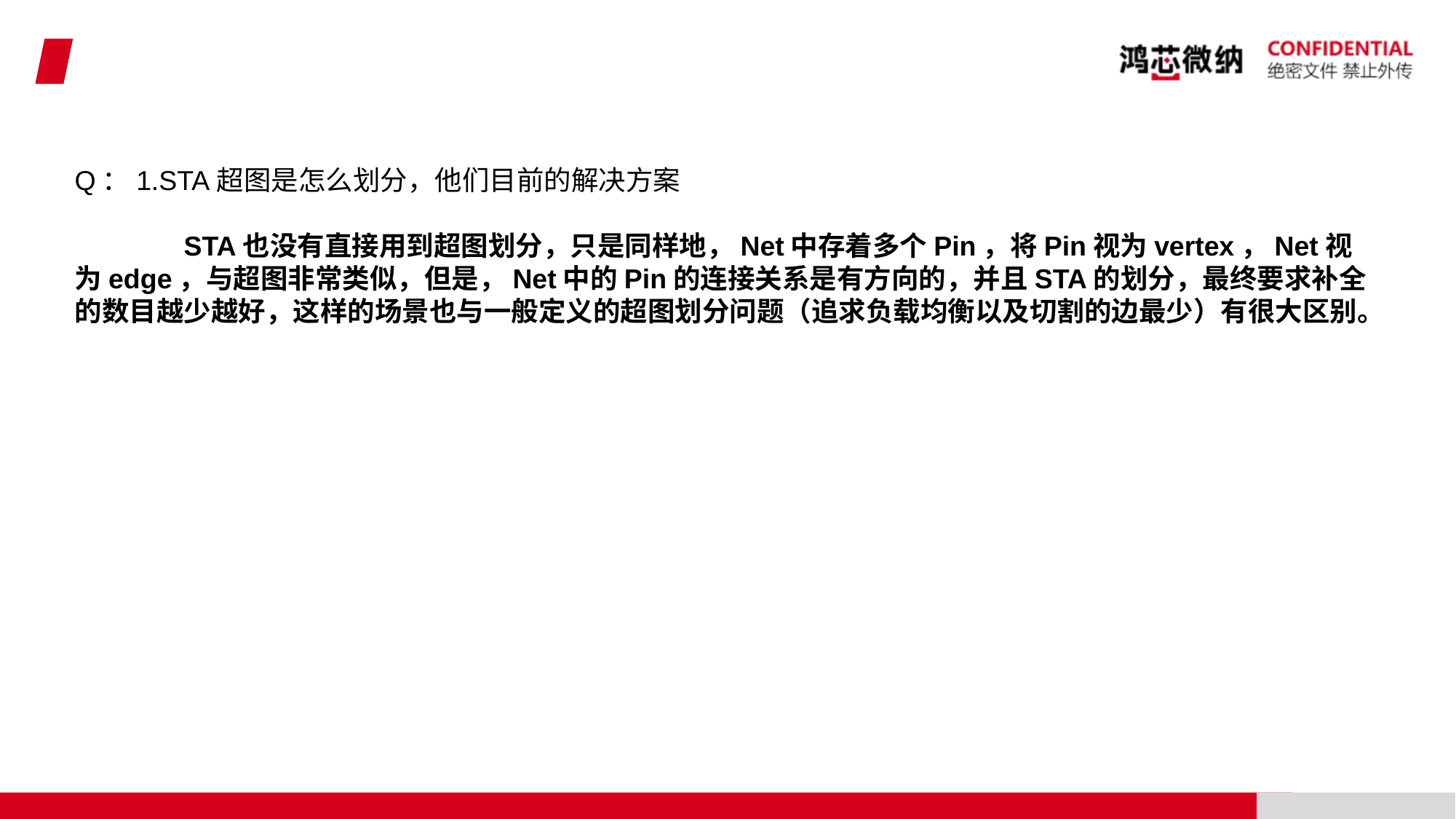

Q：1.STA超图是怎么划分，他们目前的解决方案

	STA也没有直接用到超图划分，只是同样地，Net中存着多个Pin，将Pin视为vertex，Net视为edge，与超图非常类似，但是，Net中的Pin的连接关系是有方向的，并且STA的划分，最终要求补全的数目越少越好，这样的场景也与一般定义的超图划分问题（追求负载均衡以及切割的边最少）有很大区别。